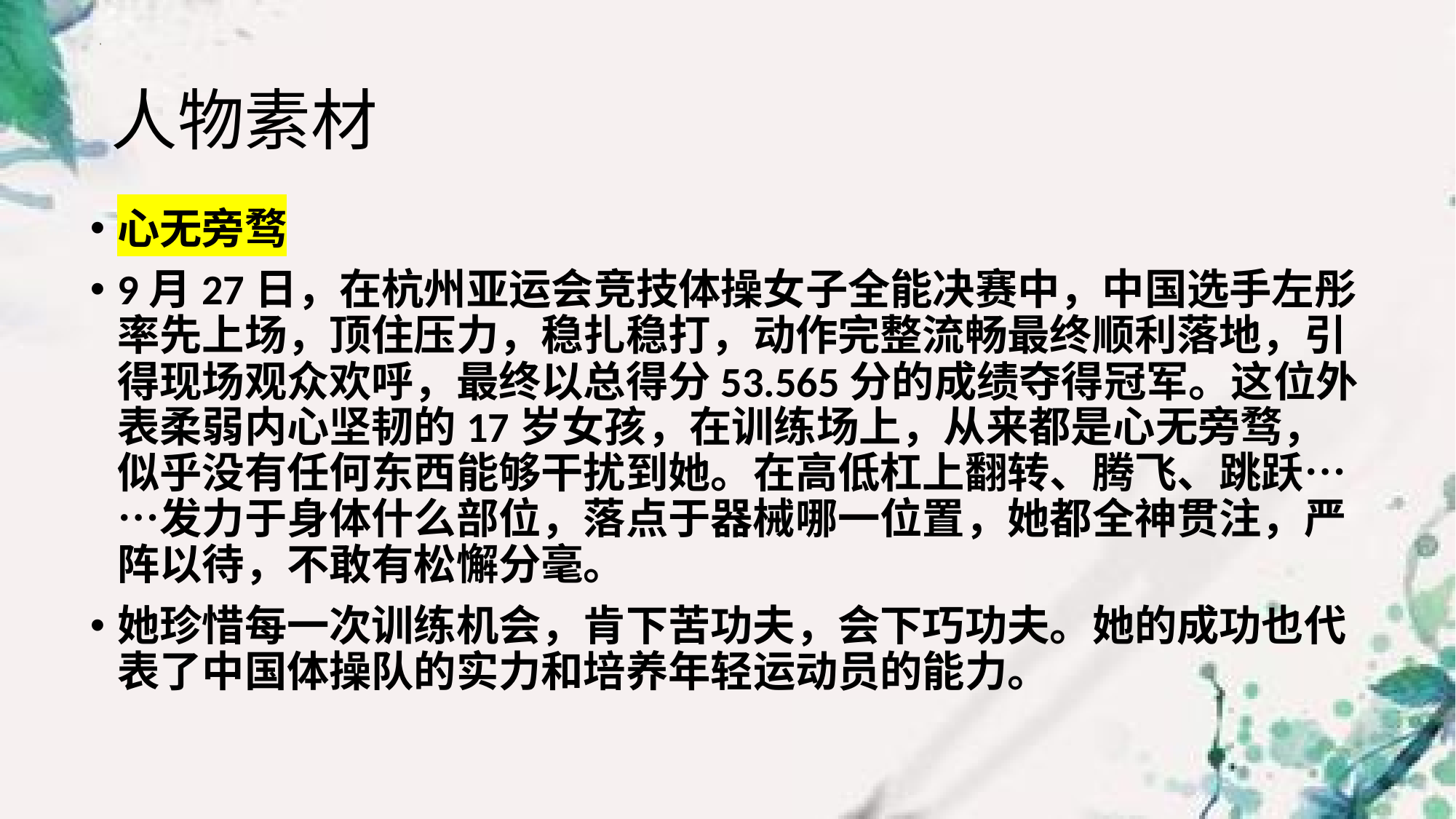

# 人物素材
心无旁骛
9月27日，在杭州亚运会竞技体操女子全能决赛中，中国选手左彤率先上场，顶住压力，稳扎稳打，动作完整流畅最终顺利落地，引得现场观众欢呼，最终以总得分53.565分的成绩夺得冠军。这位外表柔弱内心坚韧的17岁女孩，在训练场上，从来都是心无旁骛，似乎没有任何东西能够干扰到她。在高低杠上翻转、腾飞、跳跃……发力于身体什么部位，落点于器械哪一位置，她都全神贯注，严阵以待，不敢有松懈分毫。
她珍惜每一次训练机会，肯下苦功夫，会下巧功夫。她的成功也代表了中国体操队的实力和培养年轻运动员的能力。